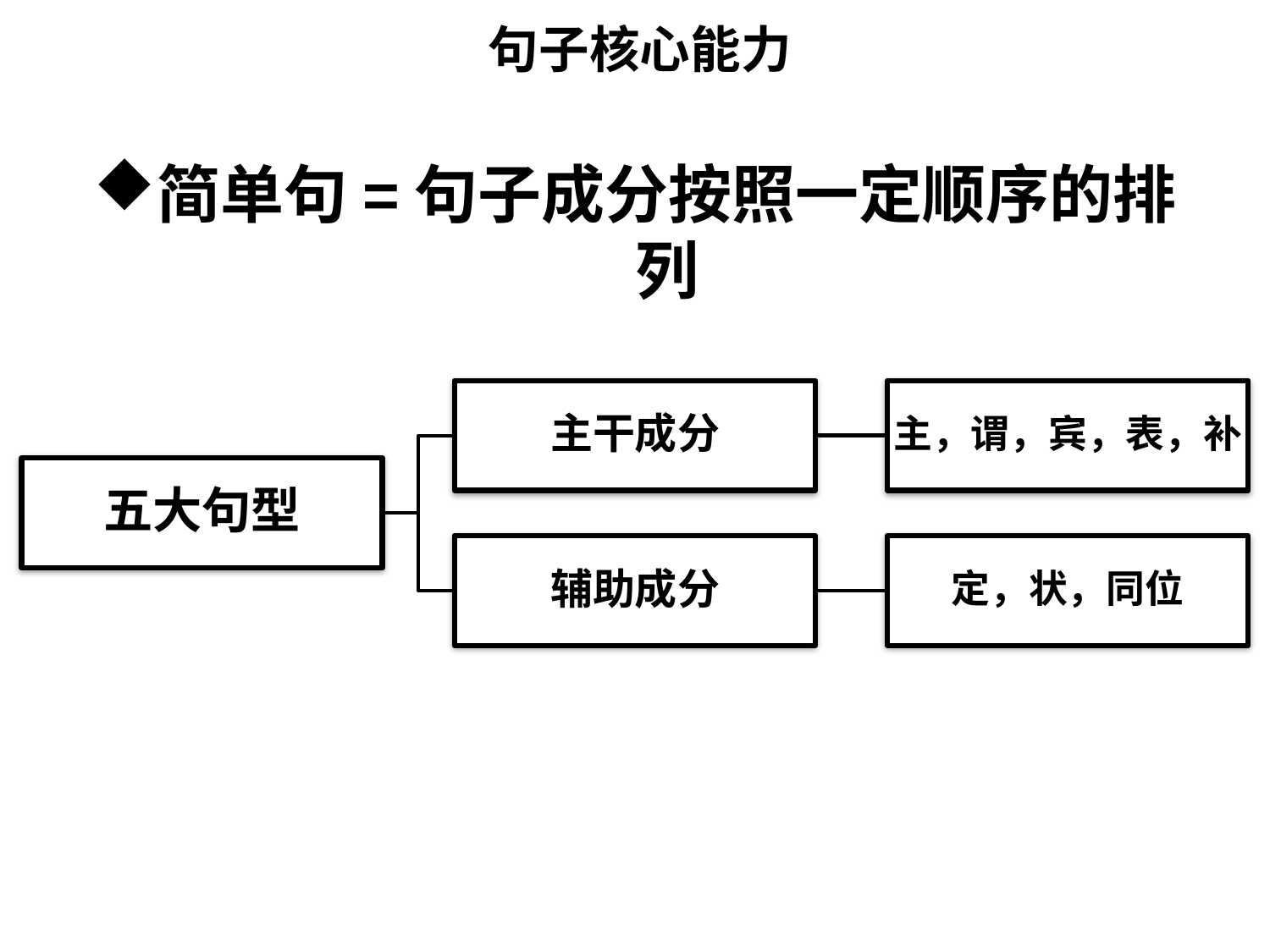

# 句子核心能力
简单句=句子成分按照一定顺序的排列
五大句型
主干成分
主，谓，宾，表，补
辅助成分
定，状，同位